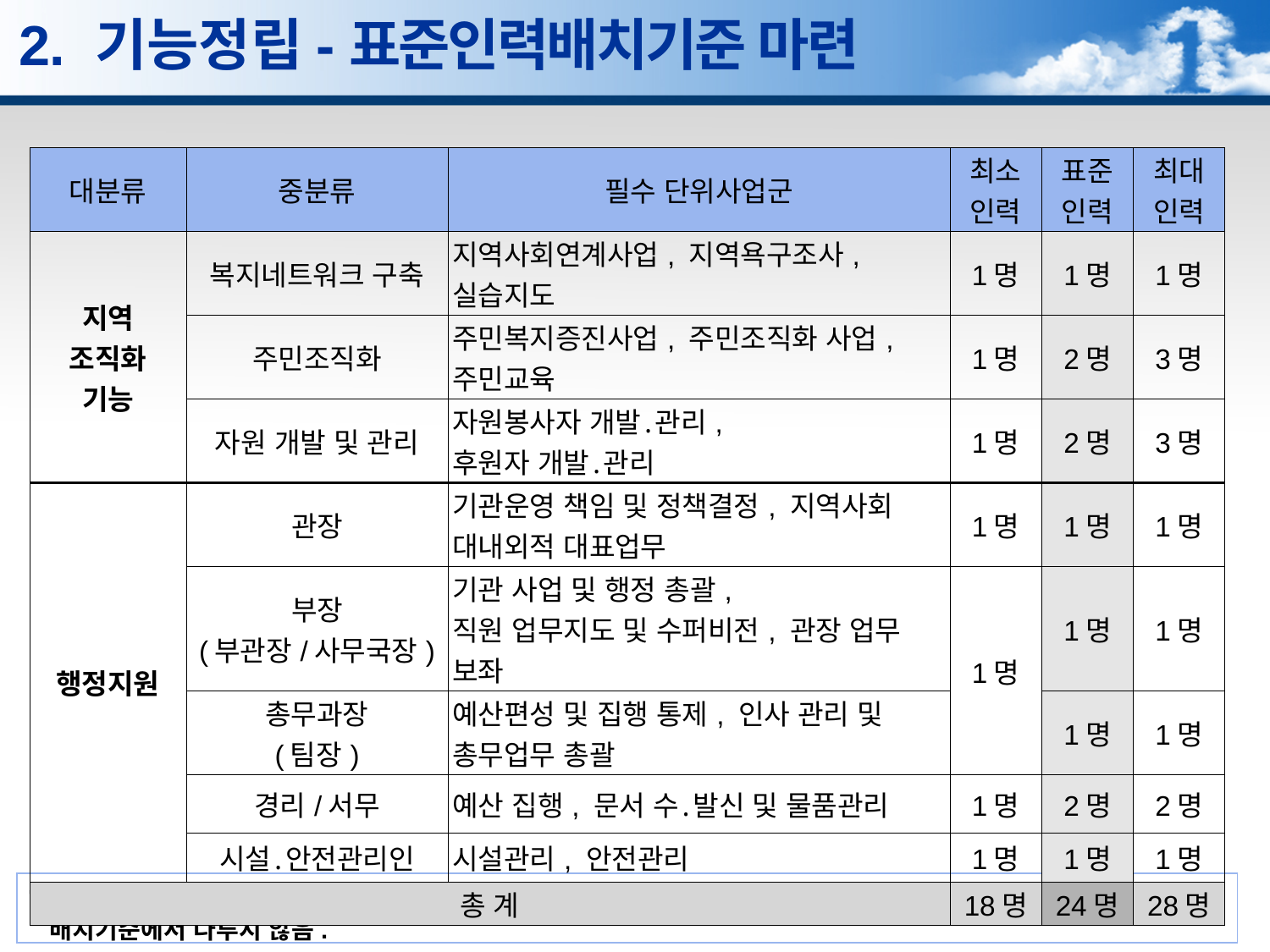

2. 기능정립-표준인력배치기준 마련
| 대분류 | 중분류 | 필수 단위사업군 | 최소 인력 | 표준 인력 | 최대 인력 |
| --- | --- | --- | --- | --- | --- |
| 지역 조직화 기능 | 복지네트워크 구축 | 지역사회연계사업, 지역욕구조사, 실습지도 | 1명 | 1명 | 1명 |
|  | 주민조직화 | 주민복지증진사업, 주민조직화 사업, 주민교육 | 1명 | 2명 | 3명 |
|  | 자원 개발 및 관리 | 자원봉사자 개발․관리, 후원자 개발․관리 | 1명 | 2명 | 3명 |
| 행정지원 | 관장 | 기관운영 책임 및 정책결정, 지역사회 대내외적 대표업무 | 1명 | 1명 | 1명 |
|  | 부장 (부관장/사무국장) | 기관 사업 및 행정 총괄, 직원 업무지도 및 수퍼비전, 관장 업무 보좌 | 1명 | 1명 | 1명 |
|  | 총무과장 (팀장) | 예산편성 및 집행 통제, 인사 관리 및 총무업무 총괄 |  | 1명 | 1명 |
|  | 경리/서무 | 예산 집행, 문서 수․발신 및 물품관리 | 1명 | 2명 | 2명 |
|  | 시설․안전관리인 | 시설관리, 안전관리 | 1명 | 1명 | 1명 |
| 총 계 |  |  | 18명 | 24명 | 28명 |
*사회복지관이 운영하는 지역아동센터, 지역자활센터, 주간보호센터 등은 부설기관으로 분류하여 표준인력
  배치기준에서 다루지 않음.